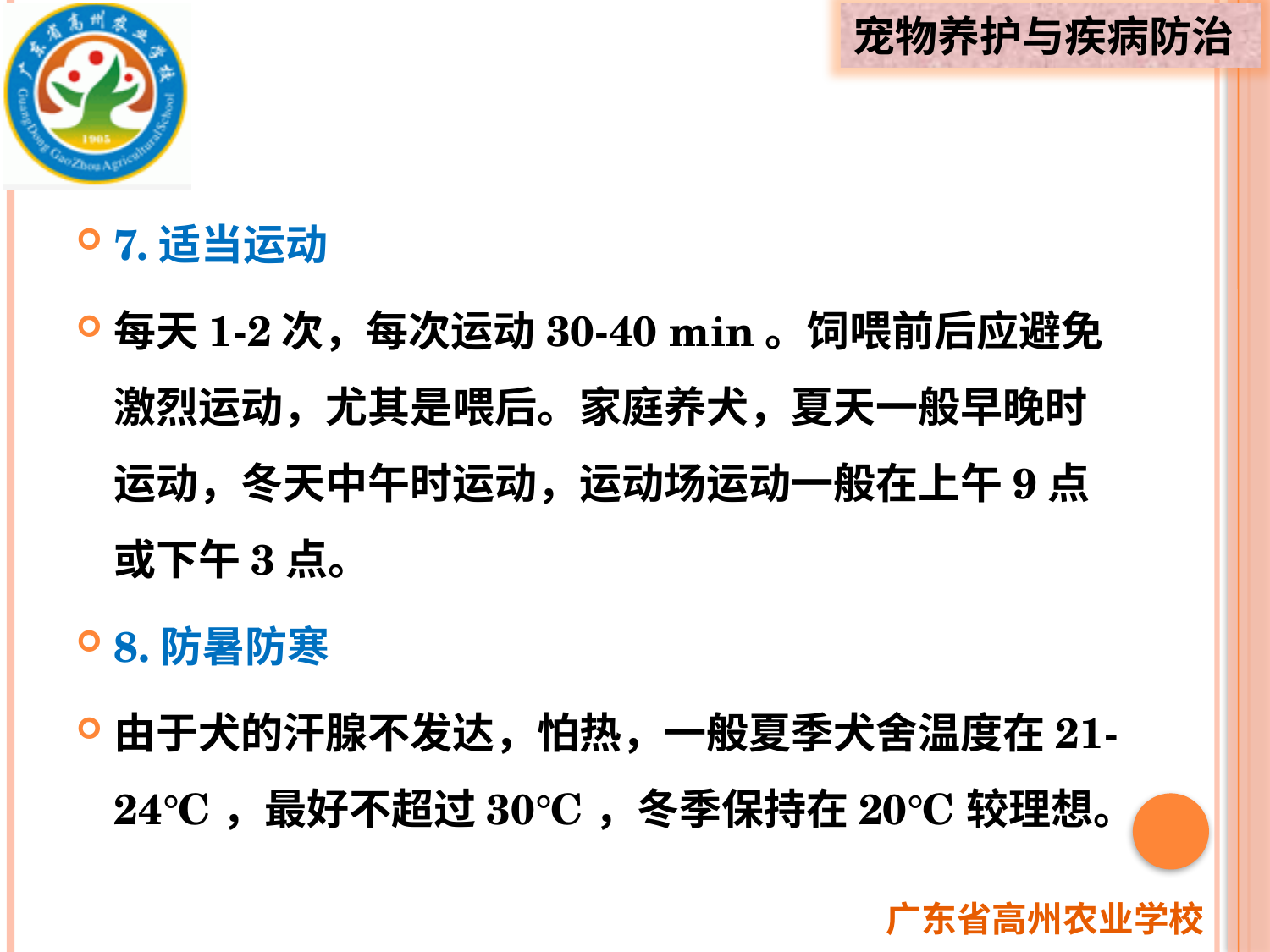

7.适当运动
每天1-2次，每次运动30-40 min。饲喂前后应避免激烈运动，尤其是喂后。家庭养犬，夏天一般早晚时运动，冬天中午时运动，运动场运动一般在上午9点或下午3点。
8.防暑防寒
由于犬的汗腺不发达，怕热，一般夏季犬舍温度在21-24℃，最好不超过30℃，冬季保持在20℃较理想。